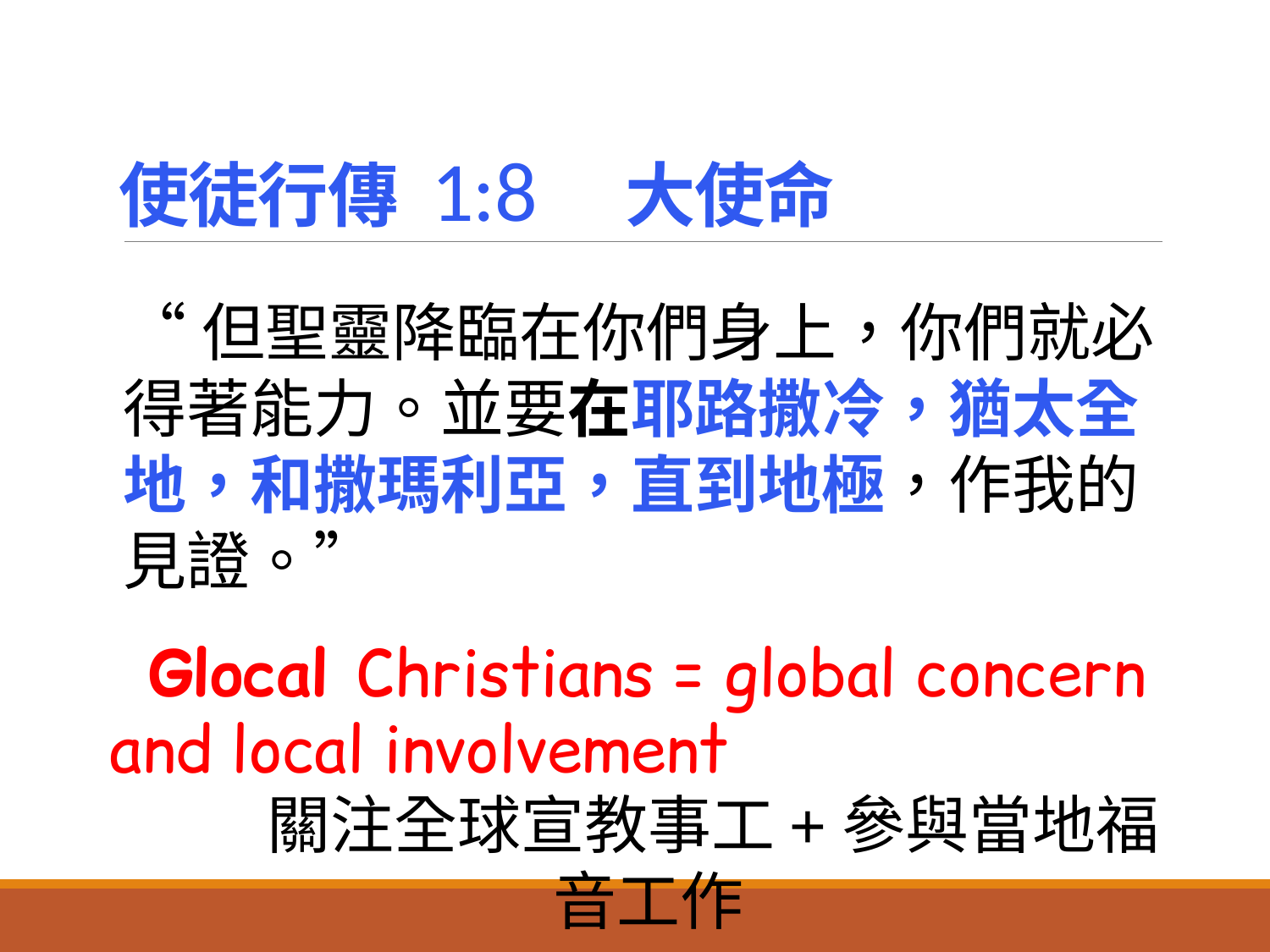

# 使徒行傳 1:8    大使命
“但聖靈降臨在你們身上，你們就必得著能力。並要在耶路撒冷，猶太全地，和撒瑪利亞，直到地極，作我的見證。”
Glocal Christians = global concern and local involvement                               關注全球宣教事工+參與當地福音工作